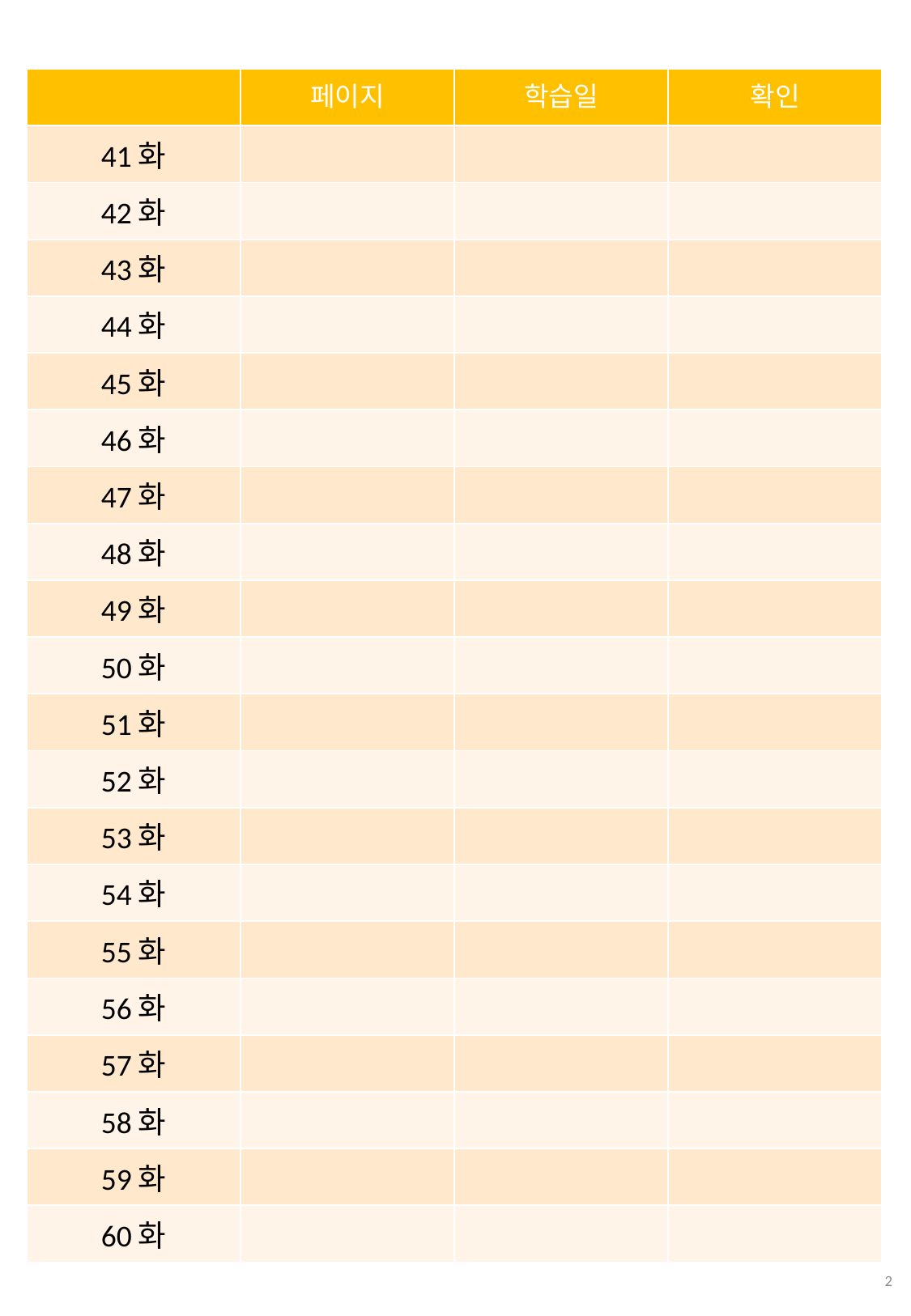

|  | 페이지 | 학습일 | 확인 |
| --- | --- | --- | --- |
| 41화 |  |  |  |
| 42화 |  |  |  |
| 43화 |  |  |  |
| 44화 |  |  |  |
| 45화 |  |  |  |
| 46화 |  |  |  |
| 47화 |  |  |  |
| 48화 |  |  |  |
| 49화 |  |  |  |
| 50화 |  |  |  |
| 51화 |  |  |  |
| 52화 |  |  |  |
| 53화 |  |  |  |
| 54화 |  |  |  |
| 55화 |  |  |  |
| 56화 |  |  |  |
| 57화 |  |  |  |
| 58화 |  |  |  |
| 59화 |  |  |  |
| 60화 |  |  |  |
2